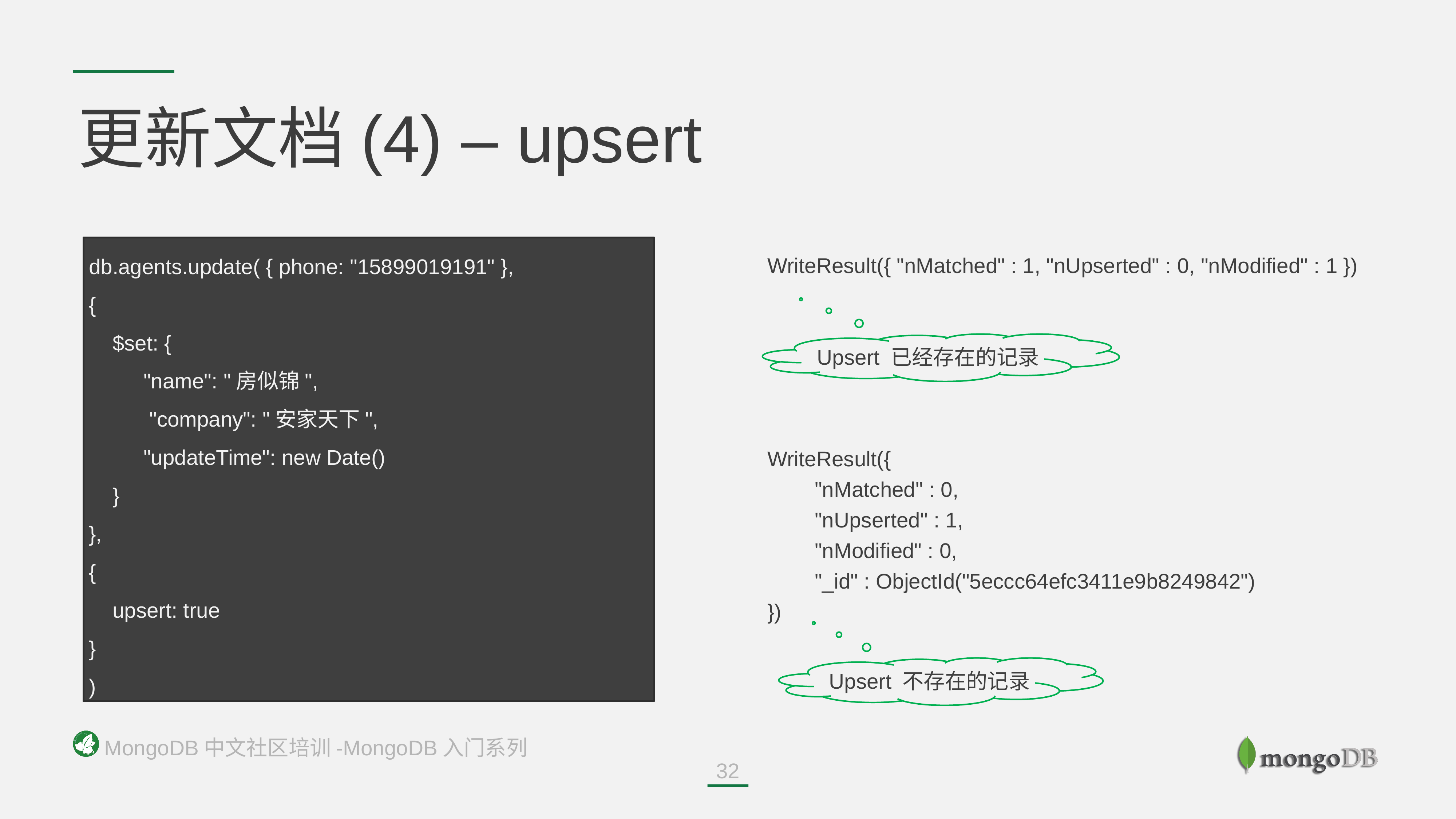

# 更新文档(4) – upsert
db.agents.update( { phone: "15899019191" },
{
    $set: {
        	"name": "房似锦",
       	 "company": "安家天下",
	"updateTime": new Date()
    }
},
{
    upsert: true
}
)
WriteResult({ "nMatched" : 1, "nUpserted" : 0, "nModified" : 1 })
Upsert 已经存在的记录
WriteResult({
        "nMatched" : 0,
        "nUpserted" : 1,
        "nModified" : 0,
        "_id" : ObjectId("5eccc64efc3411e9b8249842")
})
Upsert 不存在的记录